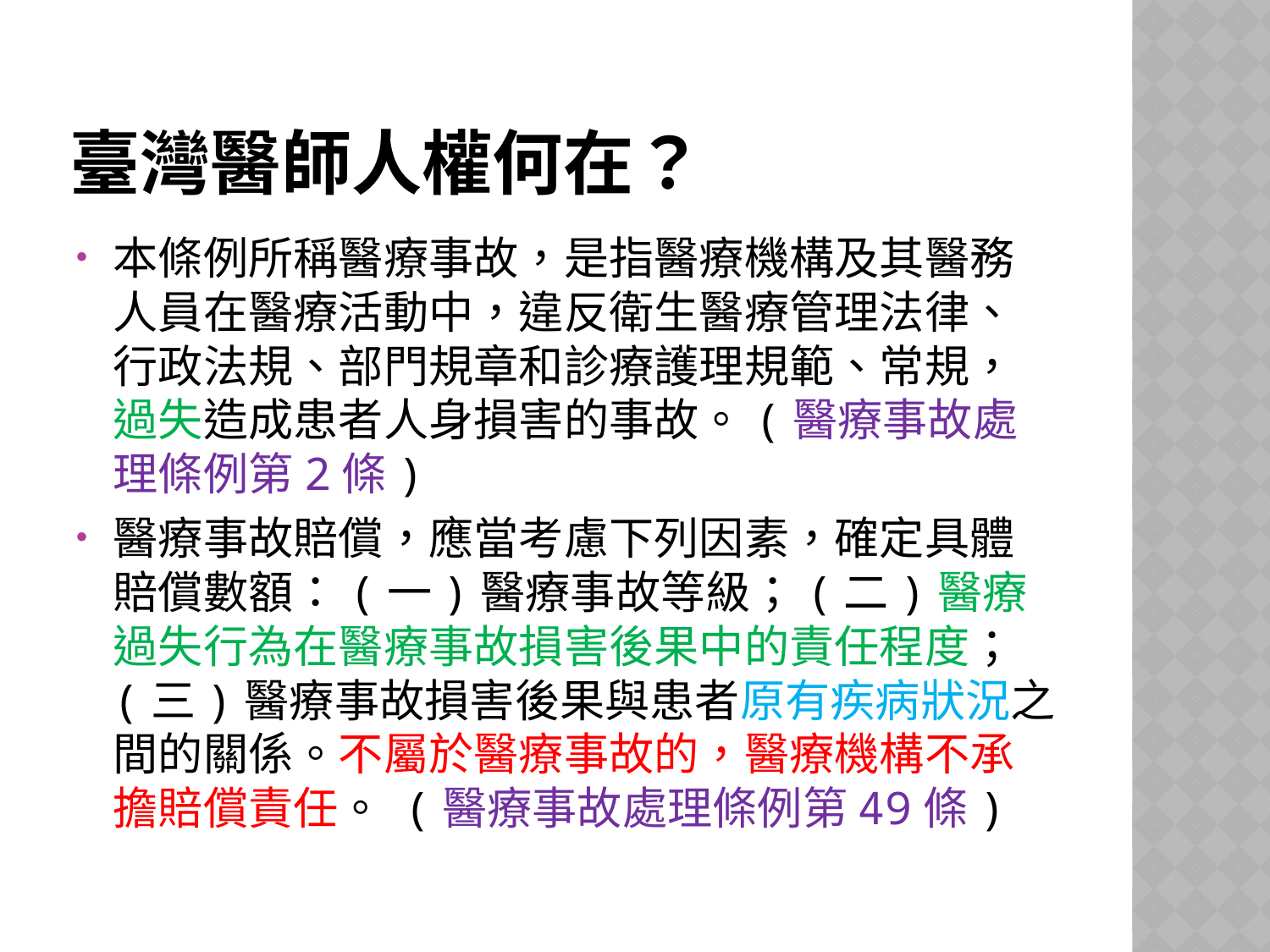

# 臺灣醫師人權何在？
本條例所稱醫療事故，是指醫療機構及其醫務人員在醫療活動中，違反衛生醫療管理法律、行政法規、部門規章和診療護理規範、常規，過失造成患者人身損害的事故。(醫療事故處理條例第2條)
醫療事故賠償，應當考慮下列因素，確定具體賠償數額：(一)醫療事故等級；(二)醫療過失行為在醫療事故損害後果中的責任程度；(三)醫療事故損害後果與患者原有疾病狀況之間的關係。不屬於醫療事故的，醫療機構不承擔賠償責任。 (醫療事故處理條例第49條)